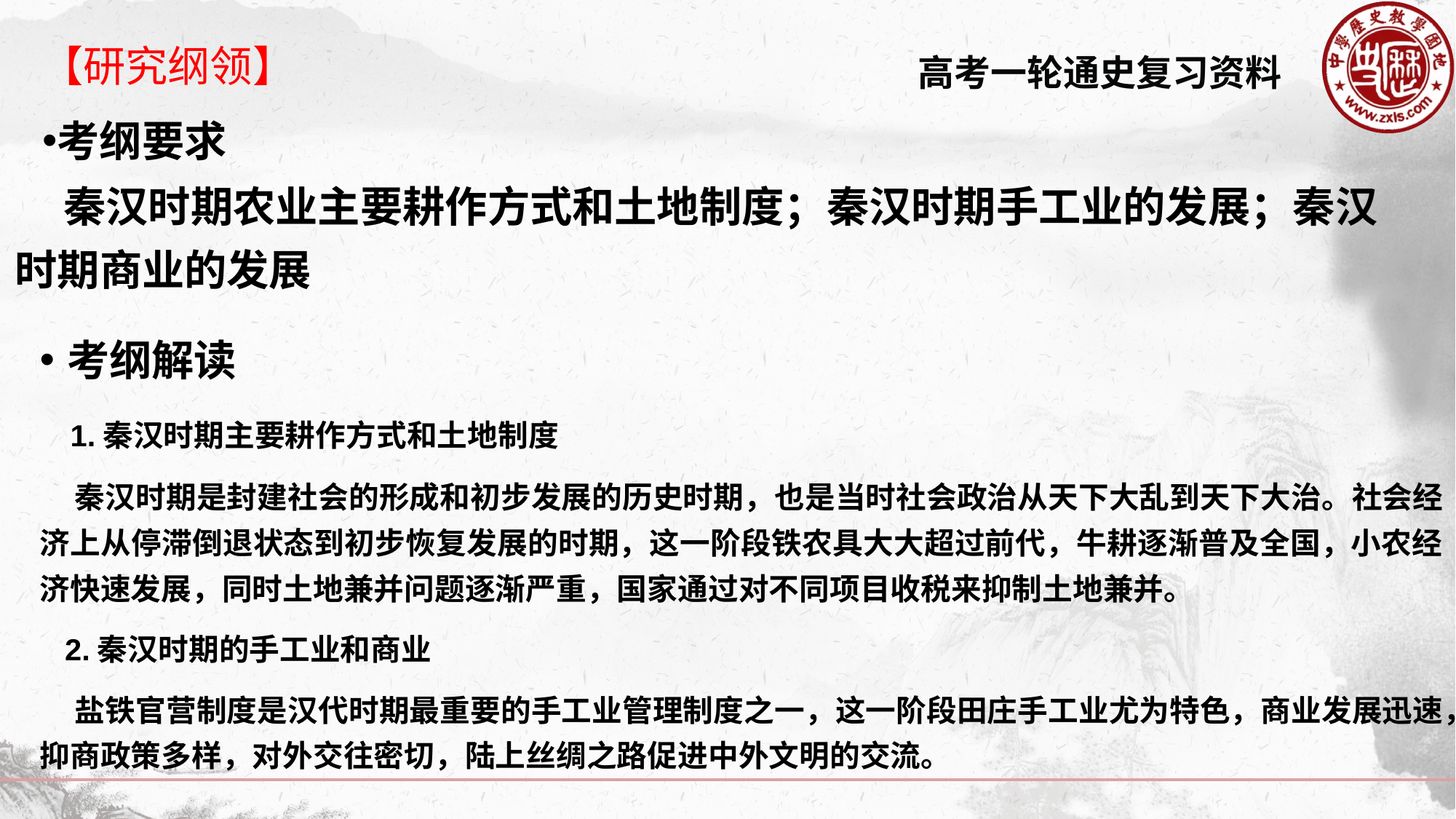

【研究纲领】
考纲要求
    秦汉时期农业主要耕作方式和土地制度；秦汉时期手工业的发展；秦汉时期商业的发展
考纲解读
   1.秦汉时期主要耕作方式和土地制度
    秦汉时期是封建社会的形成和初步发展的历史时期，也是当时社会政治从天下大乱到天下大治。社会经济上从停滞倒退状态到初步恢复发展的时期，这一阶段铁农具大大超过前代，牛耕逐渐普及全国，小农经济快速发展，同时土地兼并问题逐渐严重，国家通过对不同项目收税来抑制土地兼并。
   2.秦汉时期的手工业和商业
    盐铁官营制度是汉代时期最重要的手工业管理制度之一，这一阶段田庄手工业尤为特色，商业发展迅速，抑商政策多样，对外交往密切，陆上丝绸之路促进中外文明的交流。